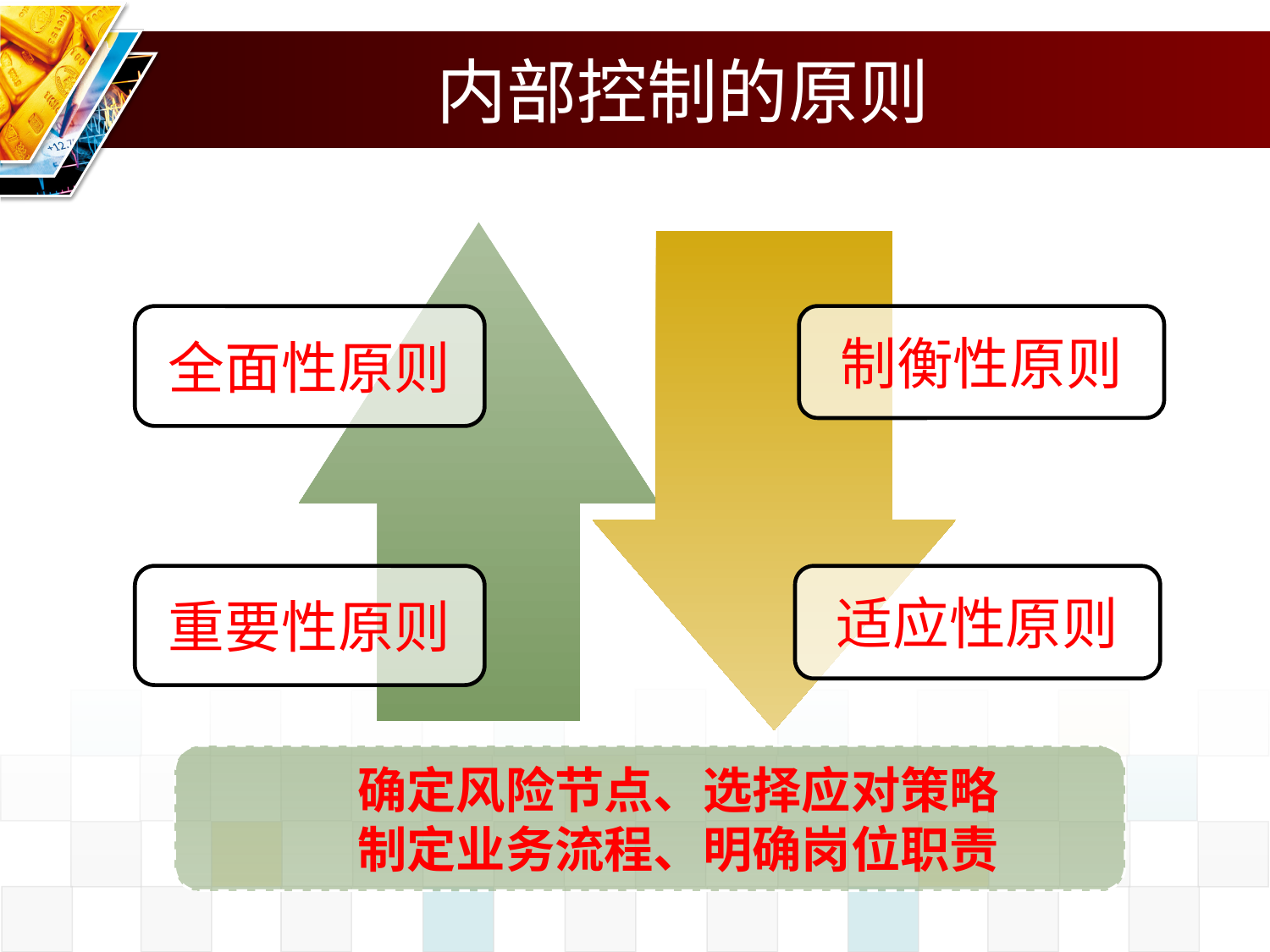

# 内部控制的原则

全面性原则
制衡性原则
重要性原则
适应性原则
    确定风险节点、选择应对策略
    制定业务流程、明确岗位职责